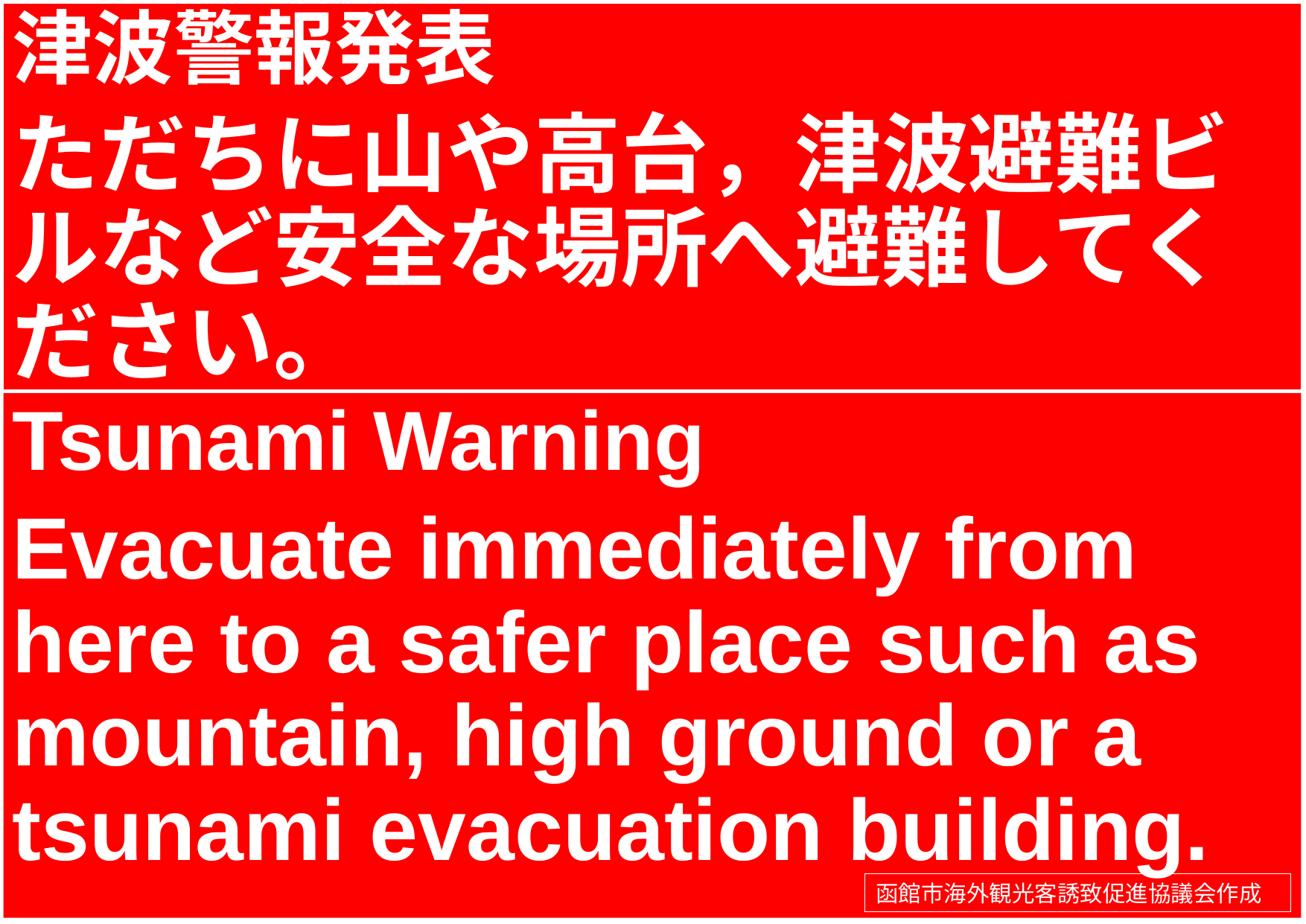

津波警報発表
ただちに山や高台，津波避難ビルなど安全な場所へ避難してください。
Tsunami Warning
Evacuate immediately from here to a safer place such as mountain, high ground or a tsunami evacuation building.
函館市海外観光客誘致促進協議会作成